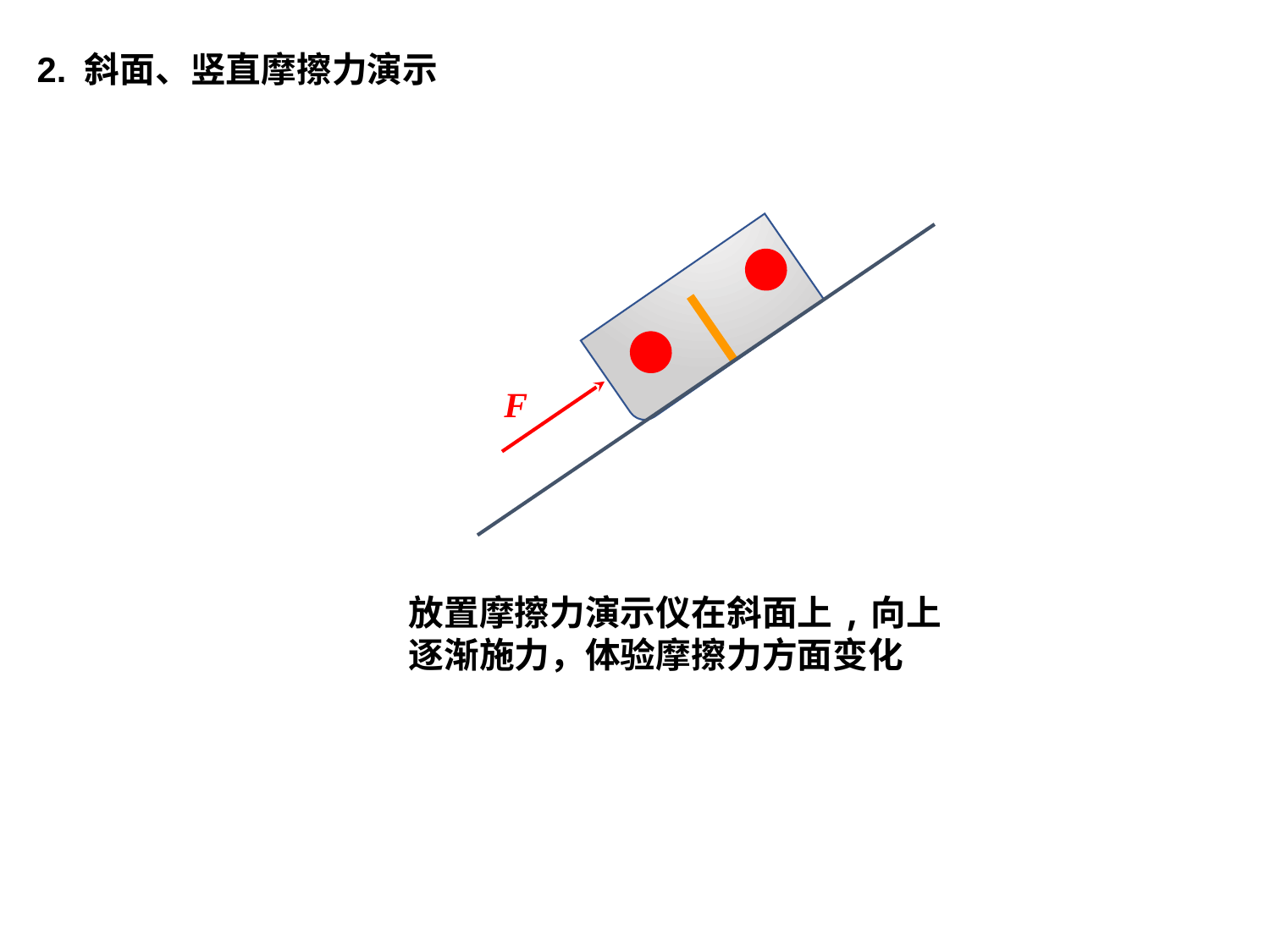

2. 斜面、竖直摩擦力演示

F
放置摩擦力演示仪在斜面上,向上逐渐施力，体验摩擦力方面变化